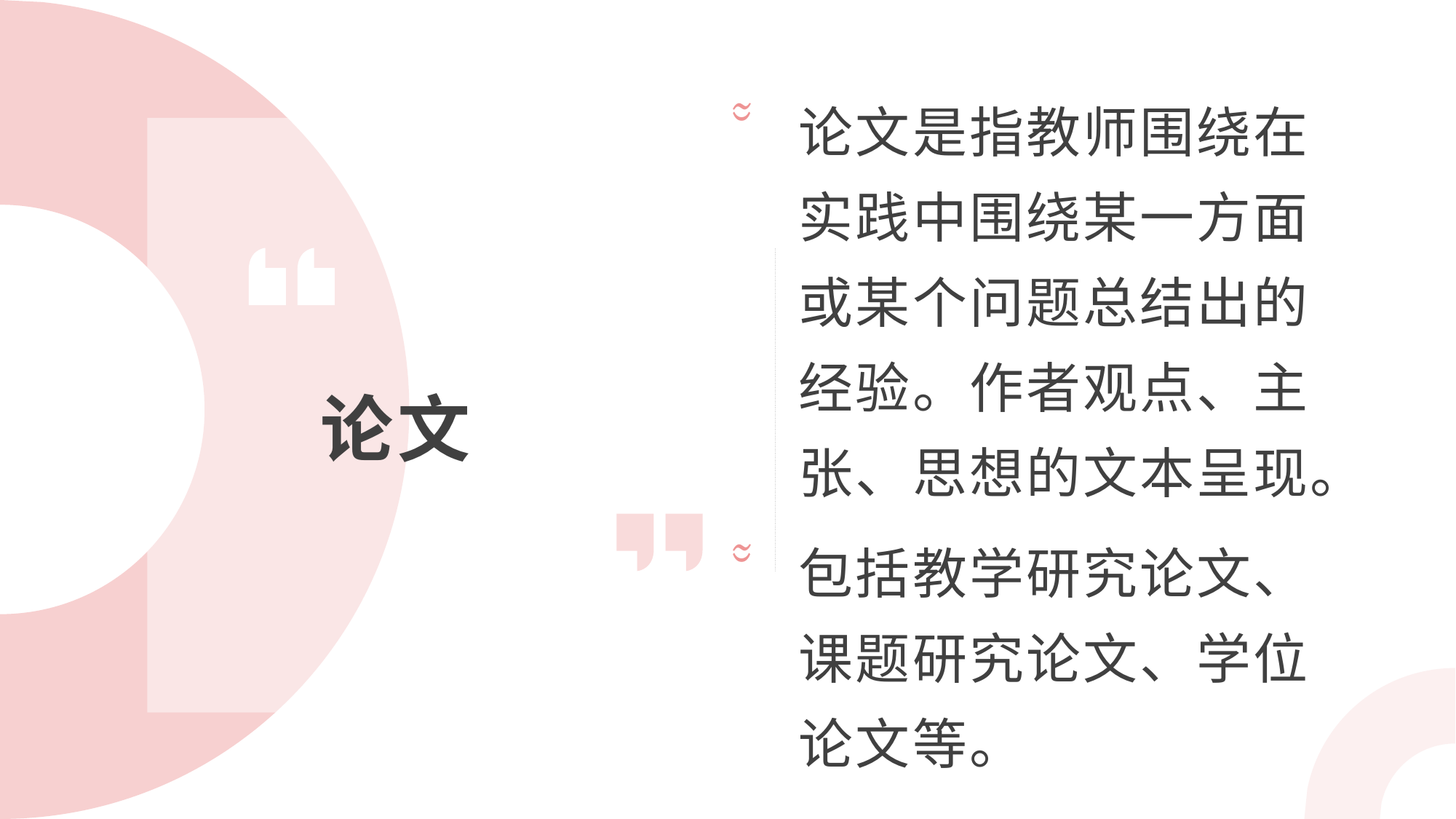

论文是指教师围绕在实践中围绕某一方面或某个问题总结出的经验。作者观点、主张、思想的文本呈现。
包括教学研究论文、课题研究论文、学位论文等。

  论文